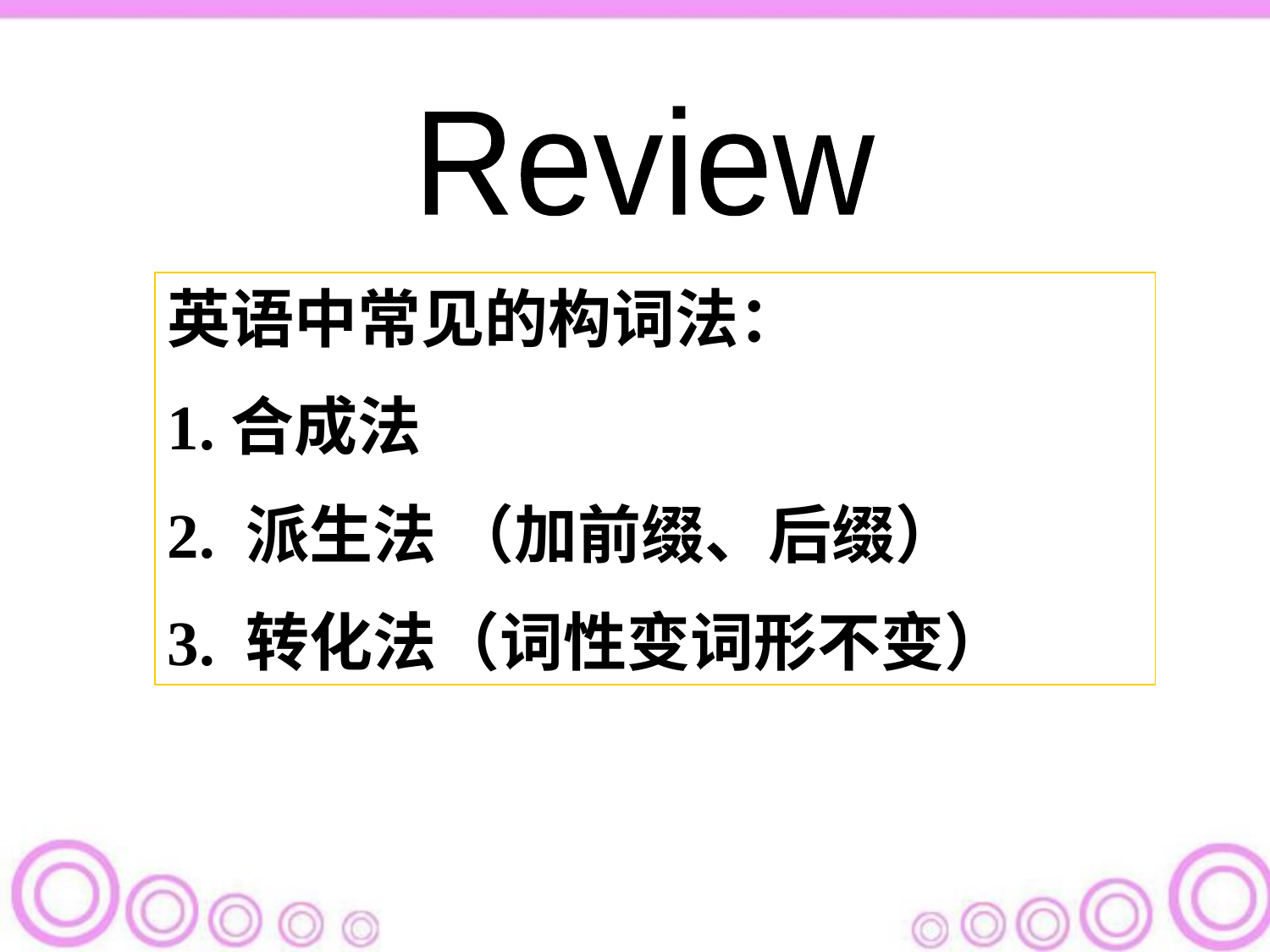

Review
英语中常见的构词法：
1.合成法
2. 派生法 （加前缀、后缀）
3. 转化法（词性变词形不变）